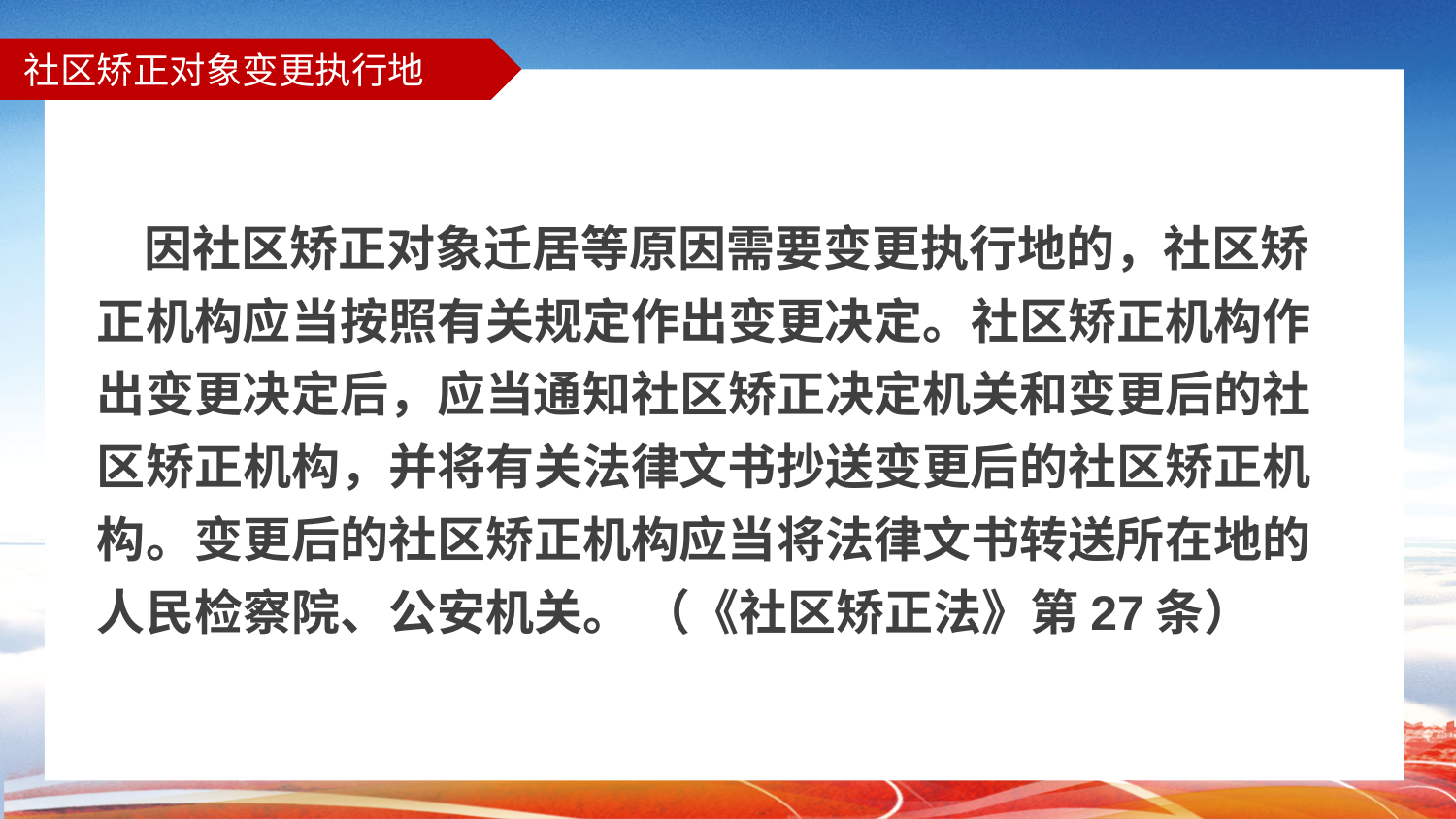

# 社区矫正对象变更执行地
    因社区矫正对象迁居等原因需要变更执行地的，社区矫正机构应当按照有关规定作出变更决定。社区矫正机构作出变更决定后，应当通知社区矫正决定机关和变更后的社区矫正机构，并将有关法律文书抄送变更后的社区矫正机构。变更后的社区矫正机构应当将法律文书转送所在地的人民检察院、公安机关。 （《社区矫正法》第27条）